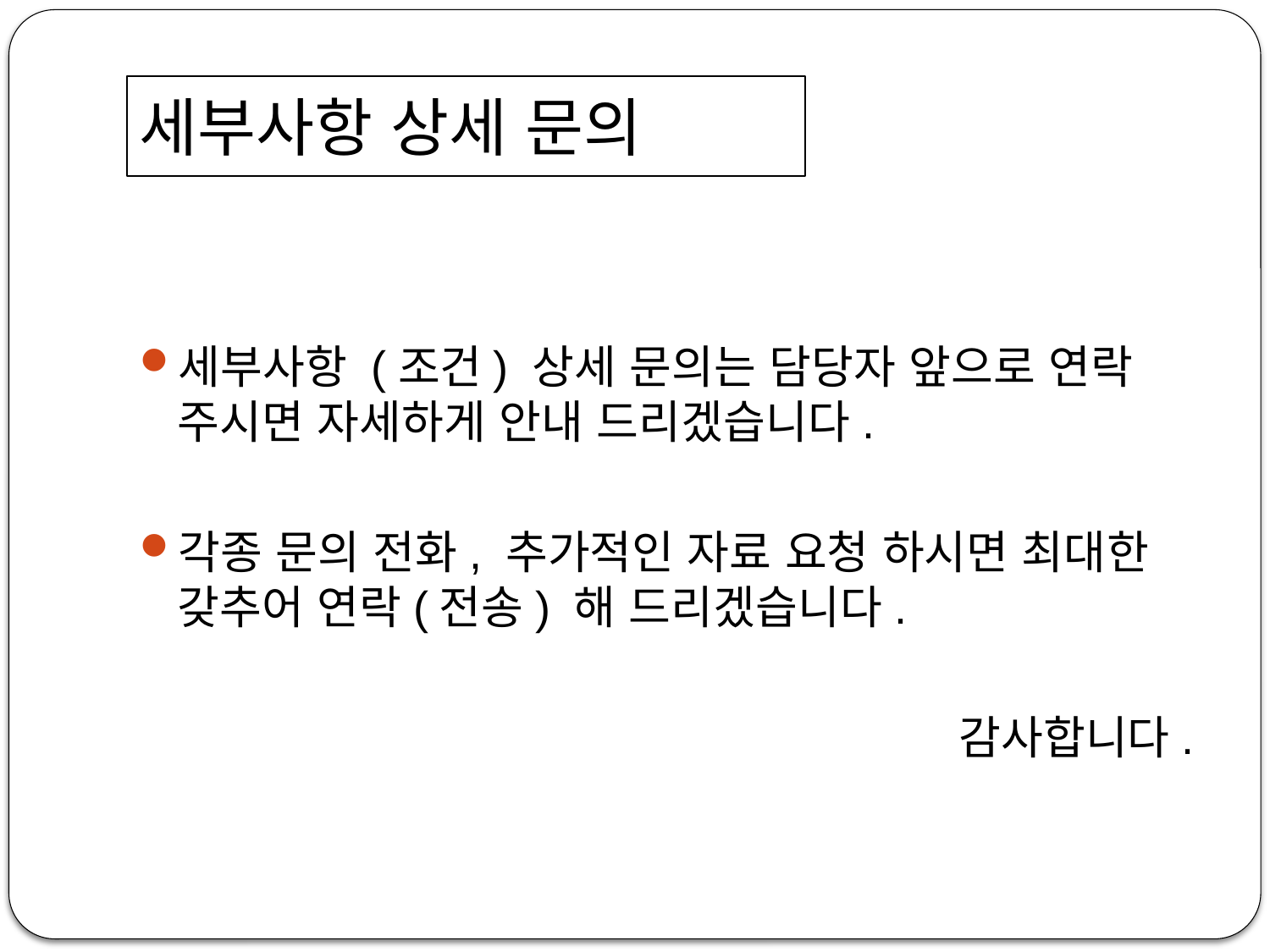

세부사항 상세 문의

세부사항 (조건) 상세 문의는 담당자 앞으로 연락 주시면 자세하게 안내 드리겠습니다.

각종 문의 전화, 추가적인 자료 요청 하시면 최대한 갖추어 연락(전송) 해 드리겠습니다.

감사합니다.